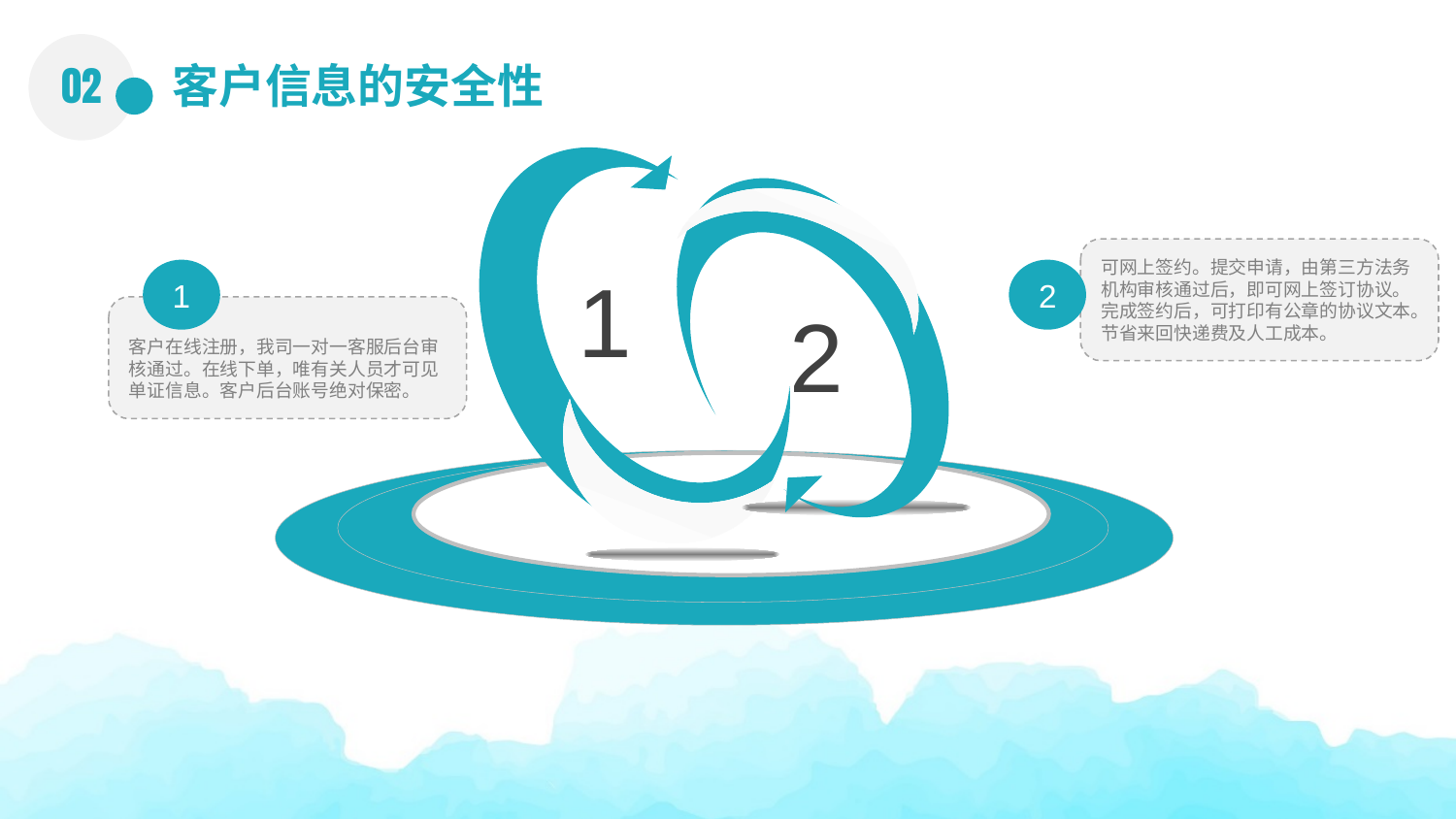

02

客户信息的安全性

可网上签约。提交申请，由第三方法务机构审核通过后，即可网上签订协议。完成签约后，可打印有公章的协议文本。节省来回快递费及人工成本。
1
1
2
2
客户在线注册，我司一对一客服后台审核通过。在线下单，唯有关人员才可见单证信息。客户后台账号绝对保密。